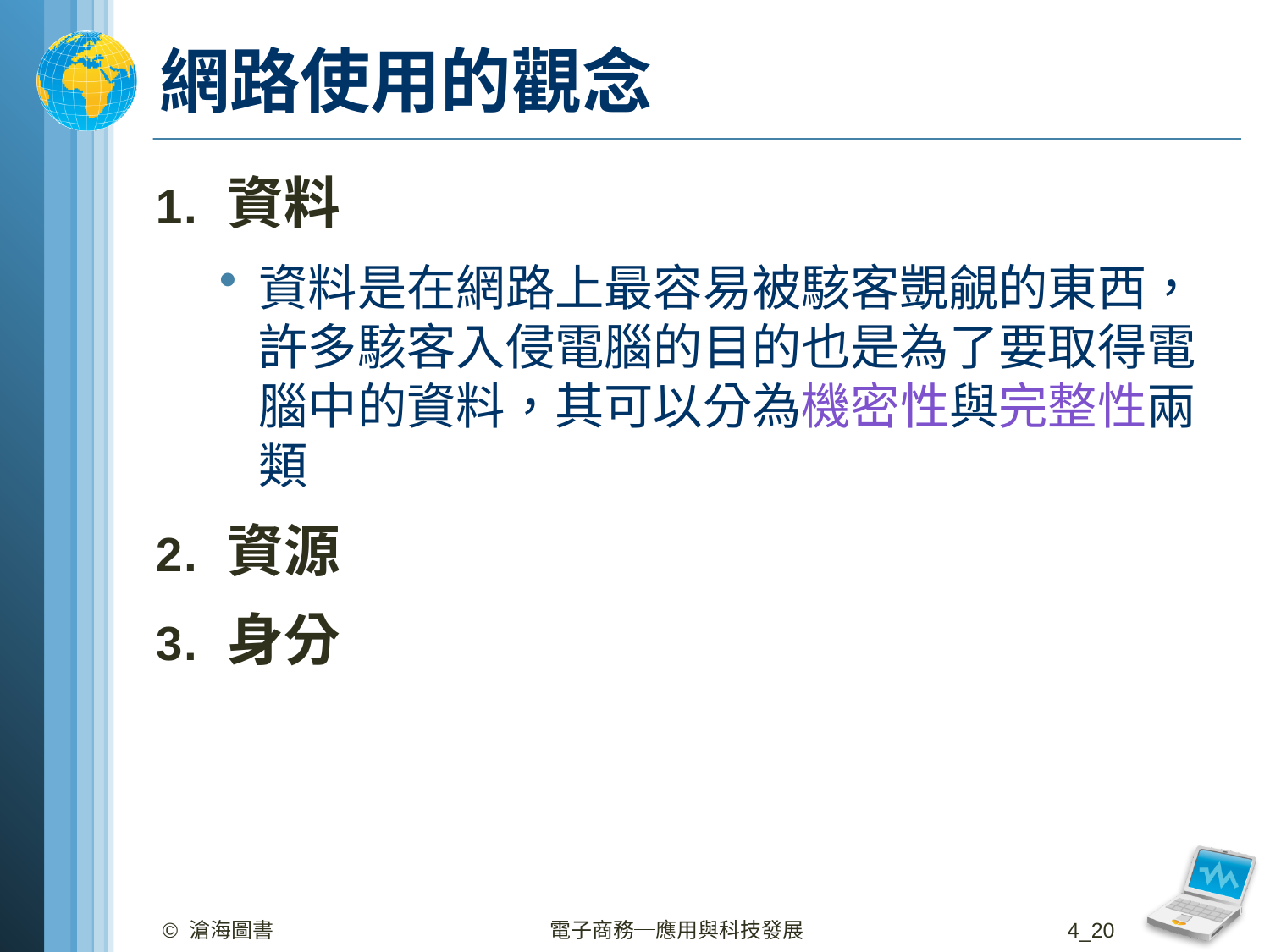

# 網路使用的觀念
資料
資料是在網路上最容易被駭客覬覦的東西，許多駭客入侵電腦的目的也是為了要取得電腦中的資料，其可以分為機密性與完整性兩類
資源
身分
© 滄海圖書
電子商務─應用與科技發展
4_20